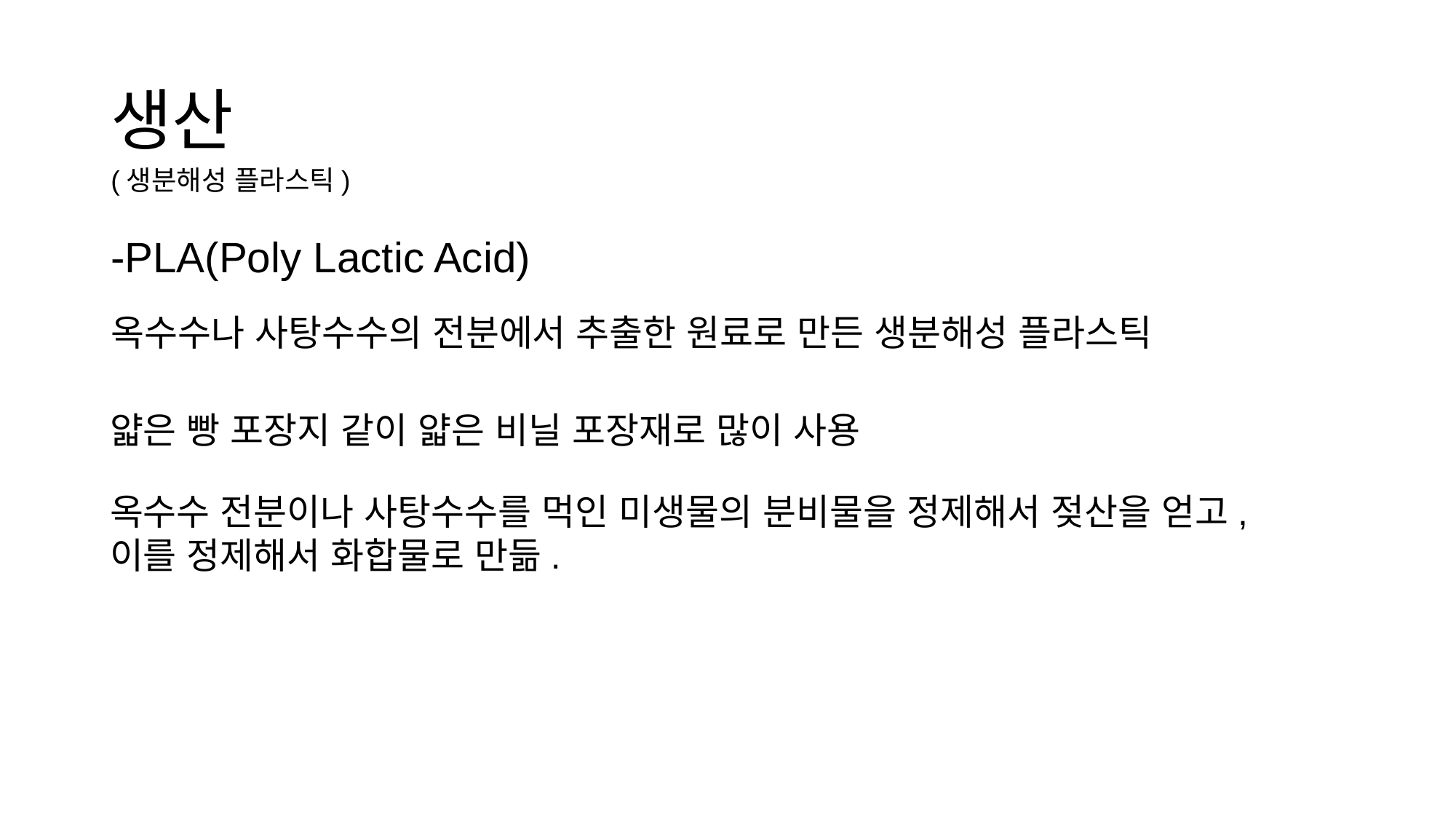

# 생산
(생분해성 플라스틱)
-PLA(Poly Lactic Acid)
옥수수나 사탕수수의 전분에서 추출한 원료로 만든 생분해성 플라스틱
얇은 빵 포장지 같이 얇은 비닐 포장재로 많이 사용
옥수수 전분이나 사탕수수를 먹인 미생물의 분비물을 정제해서 젖산을 얻고, 이를 정제해서 화합물로 만듦.